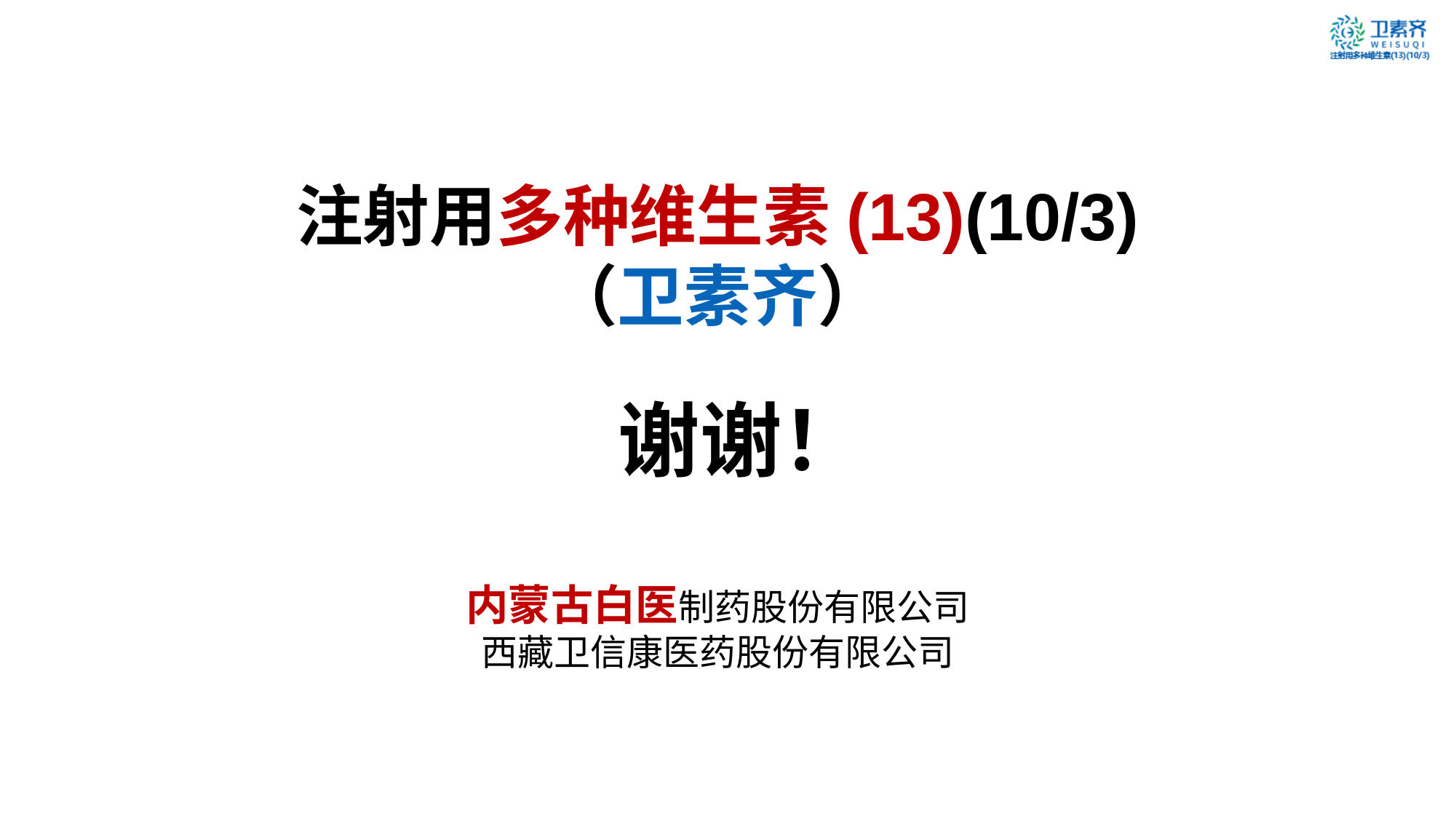

注射用多种维生素(13)(10/3)
（卫素齐）
谢谢！
内蒙古白医制药股份有限公司
西藏卫信康医药股份有限公司